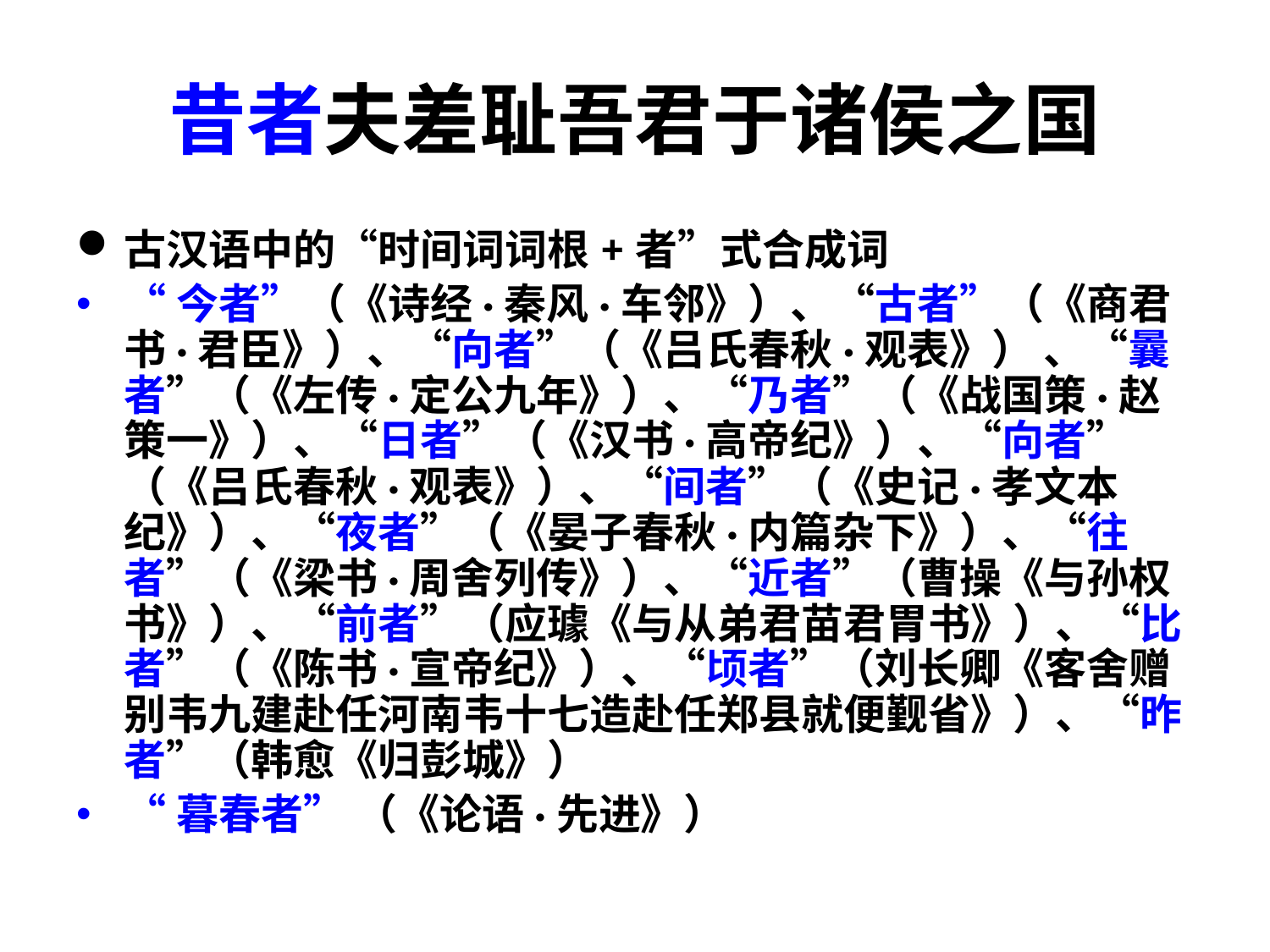

# 昔者夫差耻吾君于诸侯之国
古汉语中的“时间词词根+者”式合成词
“今者”（《诗经·秦风·车邻》）、“古者”（《商君书·君臣》）、“向者”（《吕氏春秋·观表》） 、“曩者”（《左传·定公九年》）、“乃者”（《战国策·赵策一》）、“日者”（《汉书·高帝纪》）、“向者”（《吕氏春秋·观表》）、“间者”（《史记·孝文本纪》）、“夜者”（《晏子春秋·内篇杂下》）、“往者”（《梁书·周舍列传》）、“近者”（曹操《与孙权书》）、“前者”（应璩《与从弟君苗君胃书》）、“比者”（《陈书·宣帝纪》）、“顷者”（刘长卿《客舍赠别韦九建赴任河南韦十七造赴任郑县就便觐省》）、“昨者”（韩愈《归彭城》）
“暮春者” （《论语·先进》）